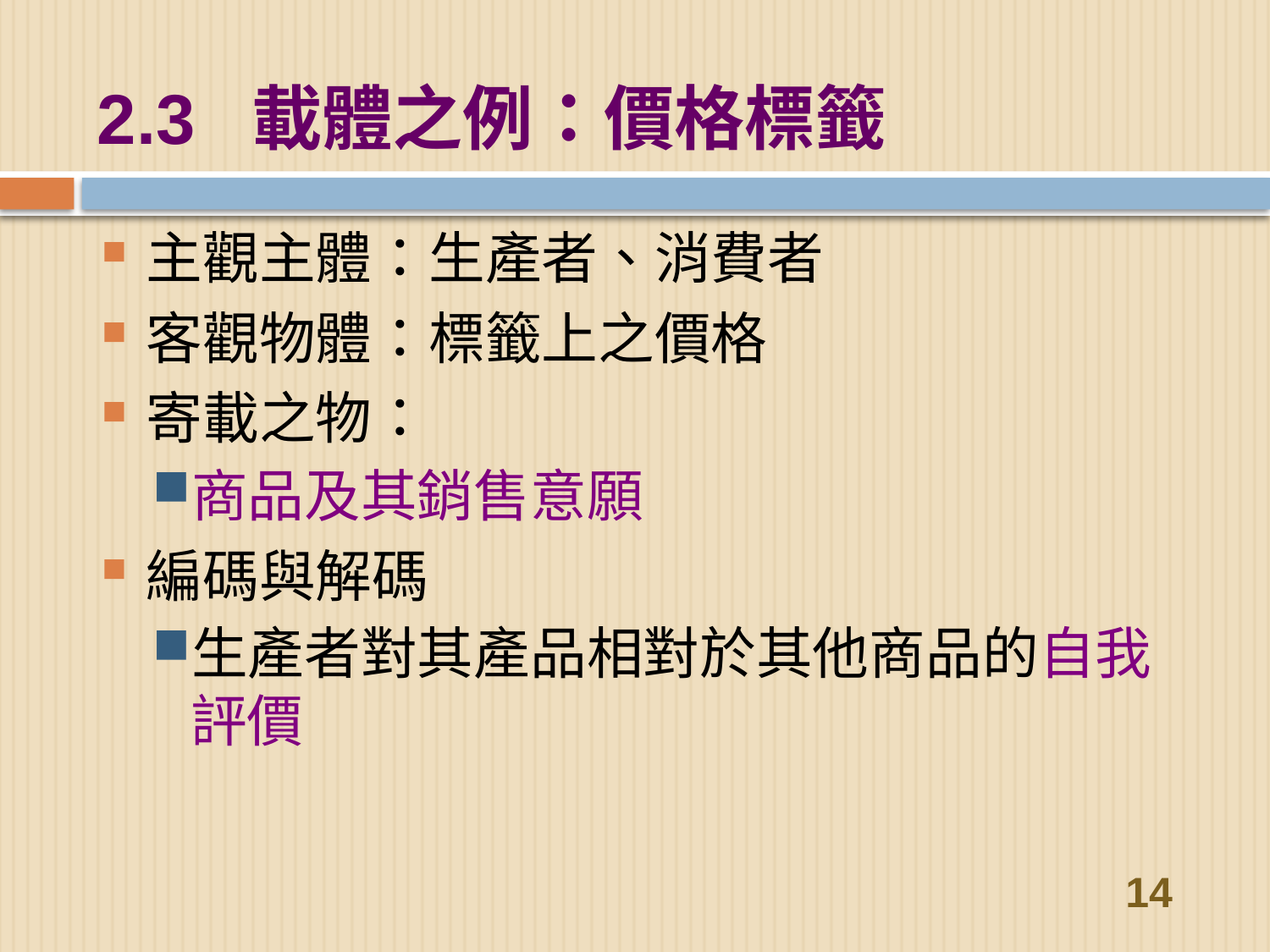

# 2.3  載體之例：價格標籤
主觀主體：生產者、消費者
客觀物體：標籤上之價格
寄載之物：
商品及其銷售意願
編碼與解碼
生產者對其產品相對於其他商品的自我評價
14